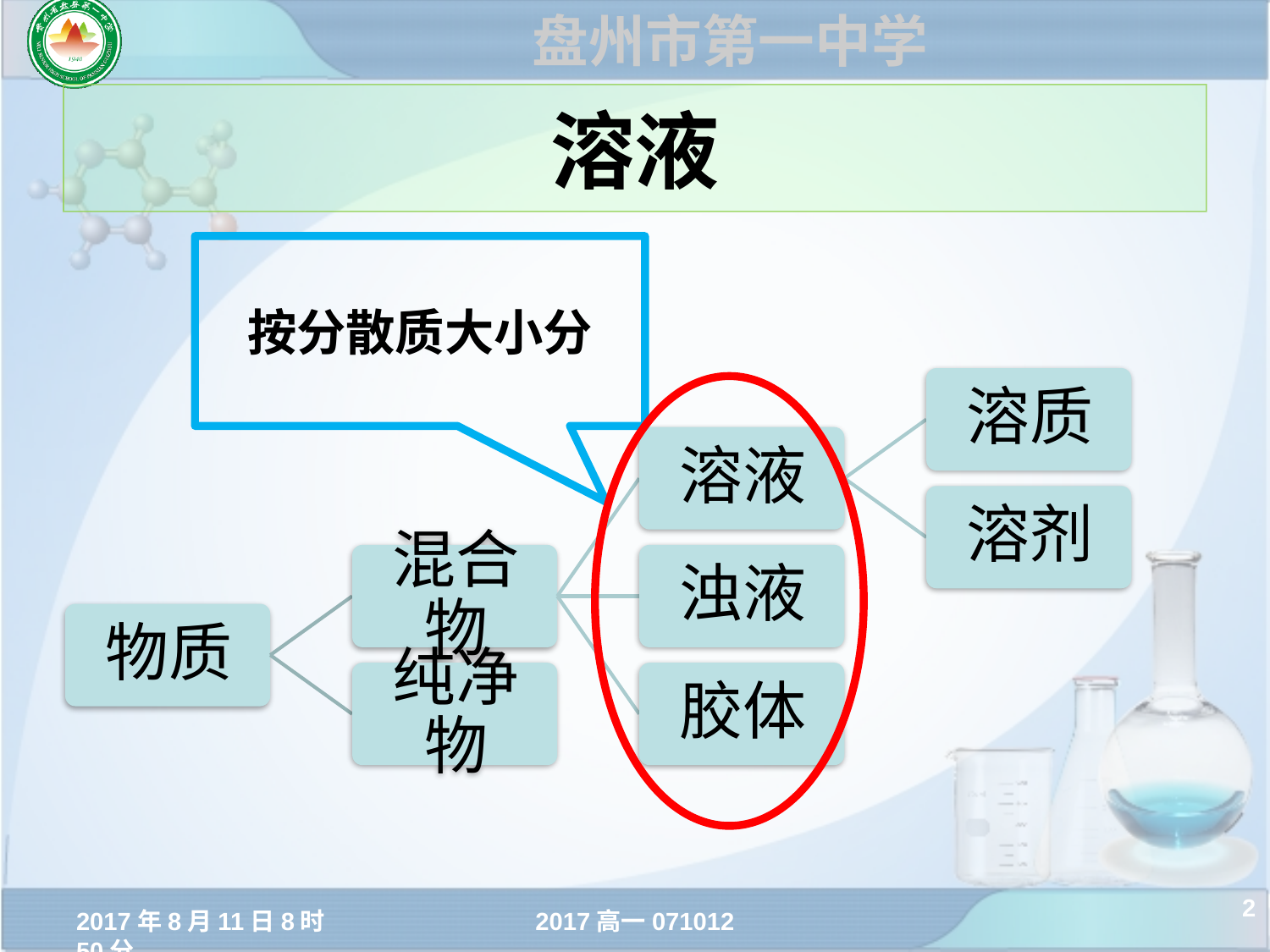

# 溶液
物质

混合物

溶液

溶质

溶剂

浊液

胶体

纯净物
按分散质大小分

2
2017年8月11日8时50分
2017高一071012